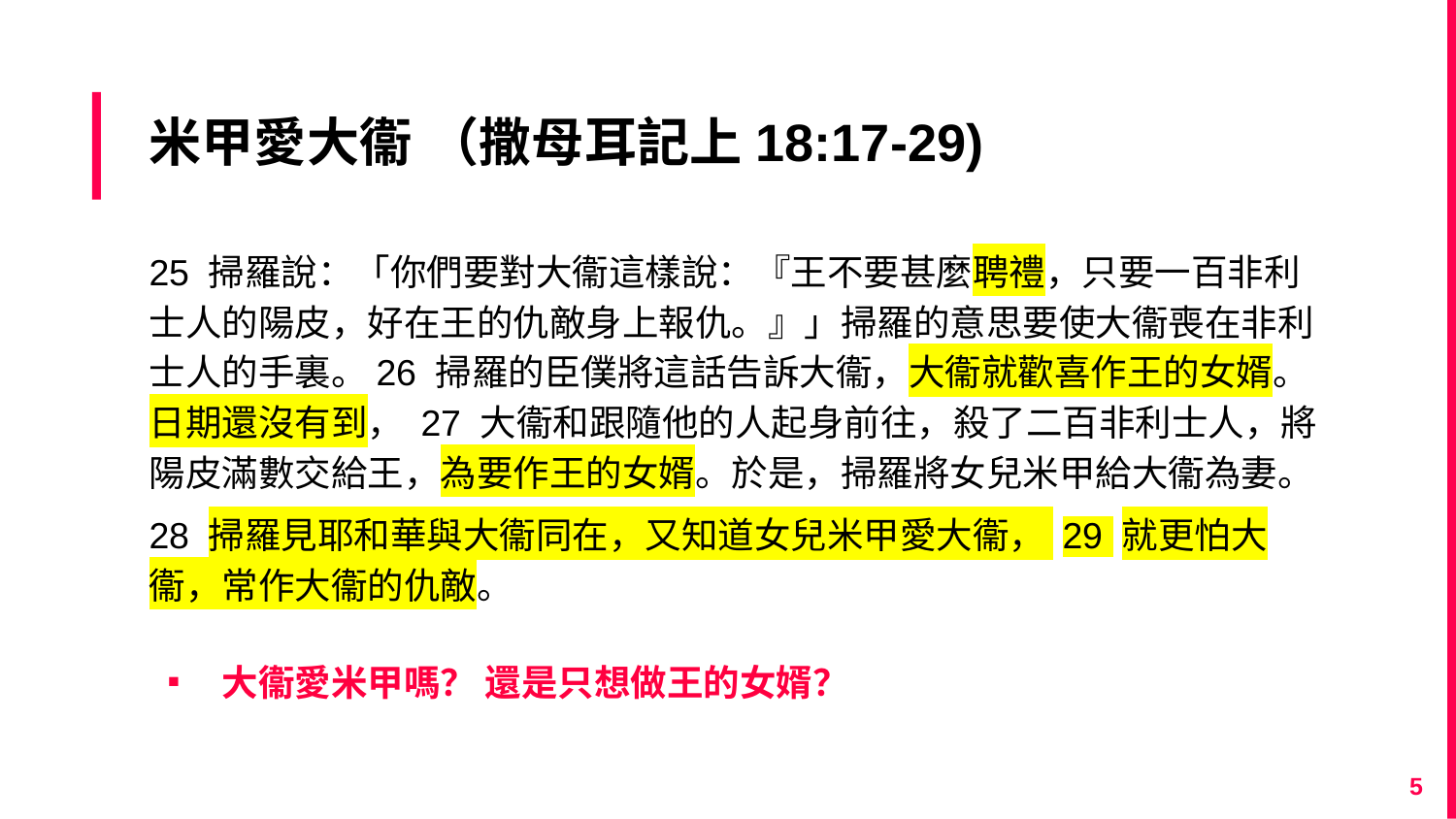

# 米甲愛大衞 （撒母耳記上18:17-29)
25 掃羅說：「你們要對大衞這樣說：『王不要甚麼聘禮，只要一百非利士人的陽皮，好在王的仇敵身上報仇。』」掃羅的意思要使大衞喪在非利士人的手裏。26 掃羅的臣僕將這話告訴大衞，大衞就歡喜作王的女婿。日期還沒有到， 27 大衞和跟隨他的人起身前往，殺了二百非利士人，將陽皮滿數交給王，為要作王的女婿。於是，掃羅將女兒米甲給大衞為妻。
28 掃羅見耶和華與大衞同在，又知道女兒米甲愛大衞， 29 就更怕大衞，常作大衞的仇敵。

大衞愛米甲嗎？ 還是只想做王的女婿？

5